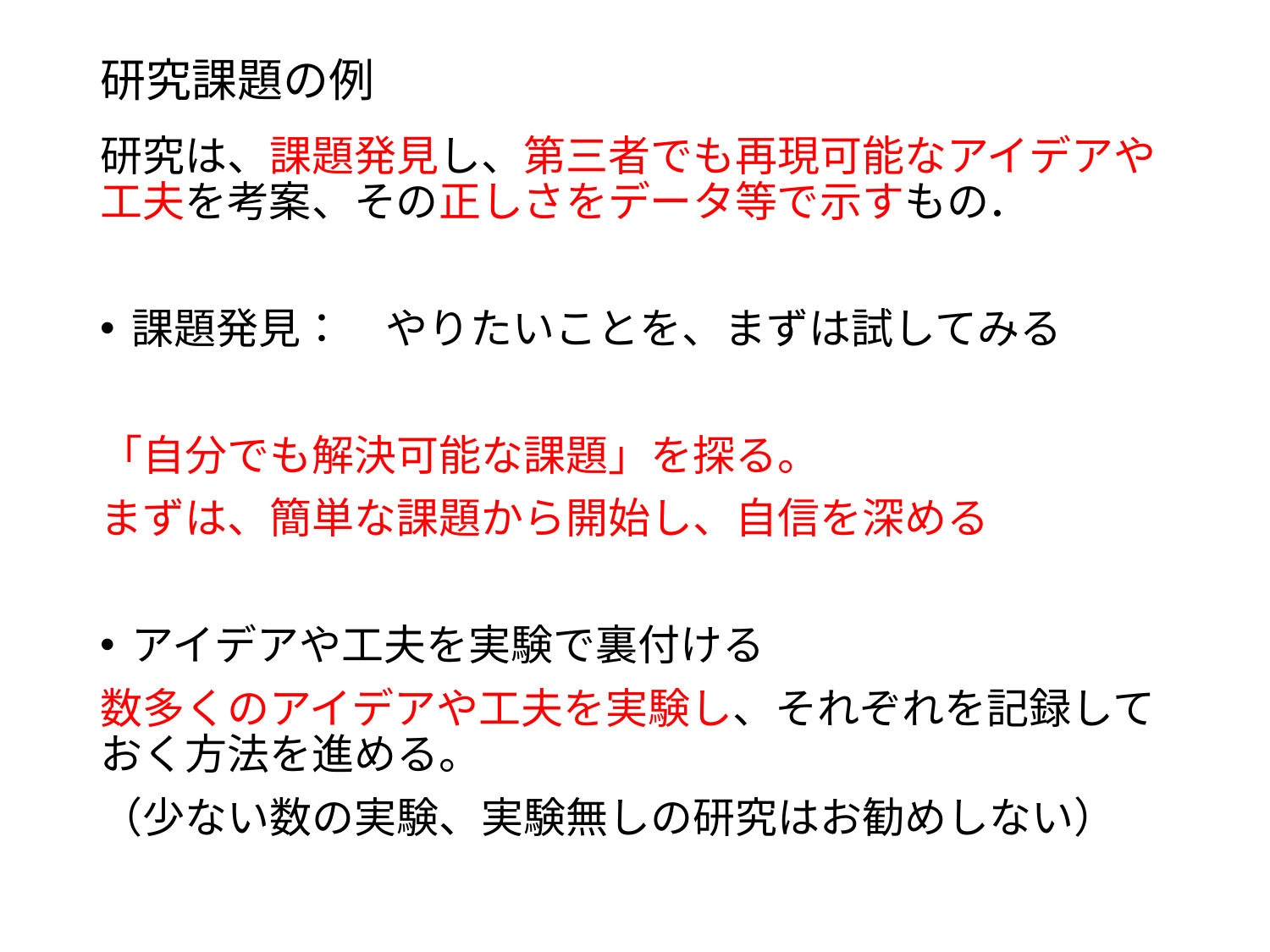

# 研究課題の例
研究は、課題発見し、第三者でも再現可能なアイデアや工夫を考案、その正しさをデータ等で示すもの．

課題発見：　やりたいことを、まずは試してみる

「自分でも解決可能な課題」を探る。
まずは、簡単な課題から開始し、自信を深める

アイデアや工夫を実験で裏付ける
数多くのアイデアや工夫を実験し、それぞれを記録しておく方法を進める。
（少ない数の実験、実験無しの研究はお勧めしない）